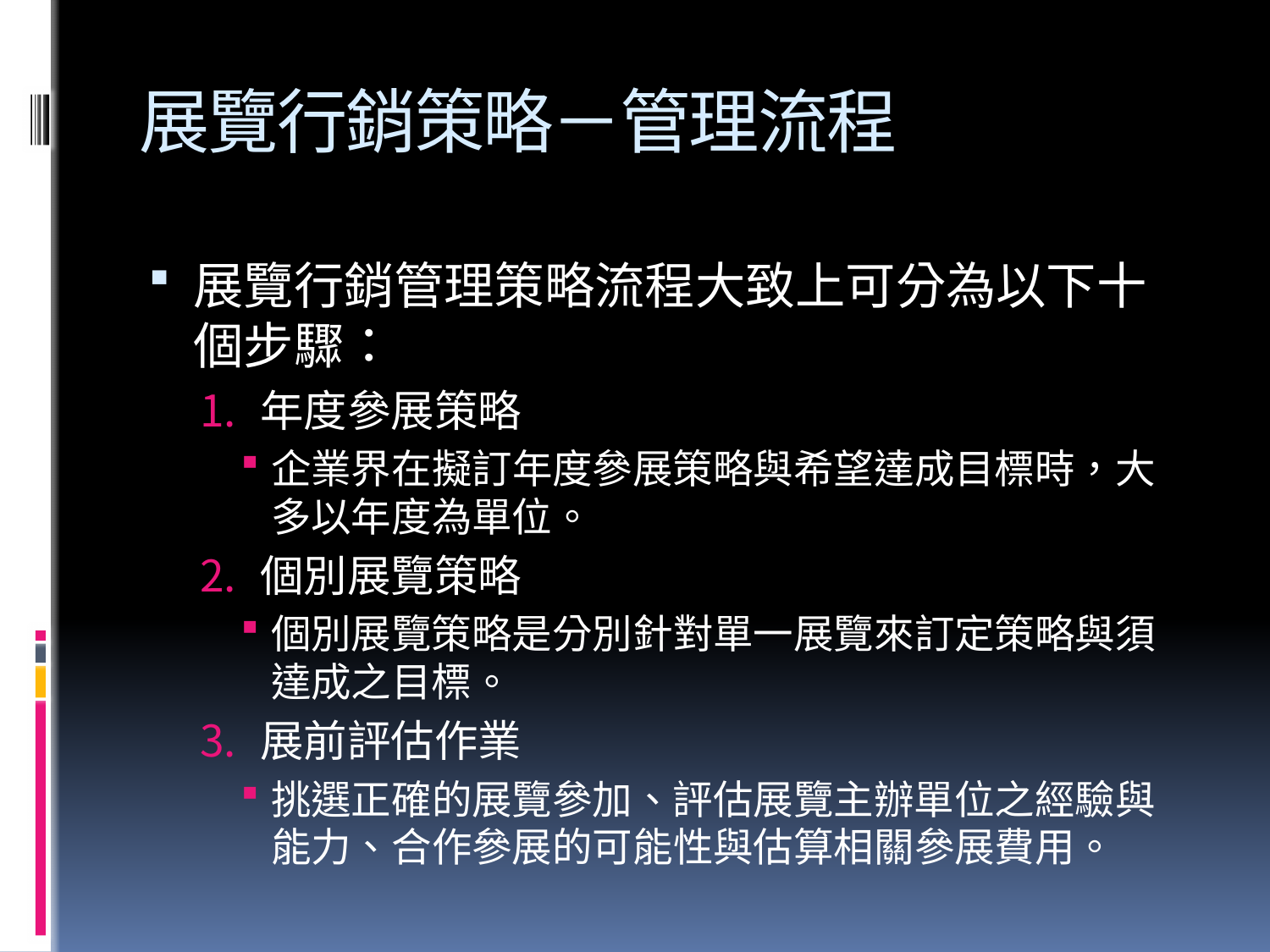

# 展覽行銷策略－管理流程
展覽行銷管理策略流程大致上可分為以下十個步驟：
年度參展策略
企業界在擬訂年度參展策略與希望達成目標時，大多以年度為單位。
個別展覽策略
個別展覽策略是分別針對單一展覽來訂定策略與須達成之目標。
展前評估作業
挑選正確的展覽參加、評估展覽主辦單位之經驗與能力、合作參展的可能性與估算相關參展費用。